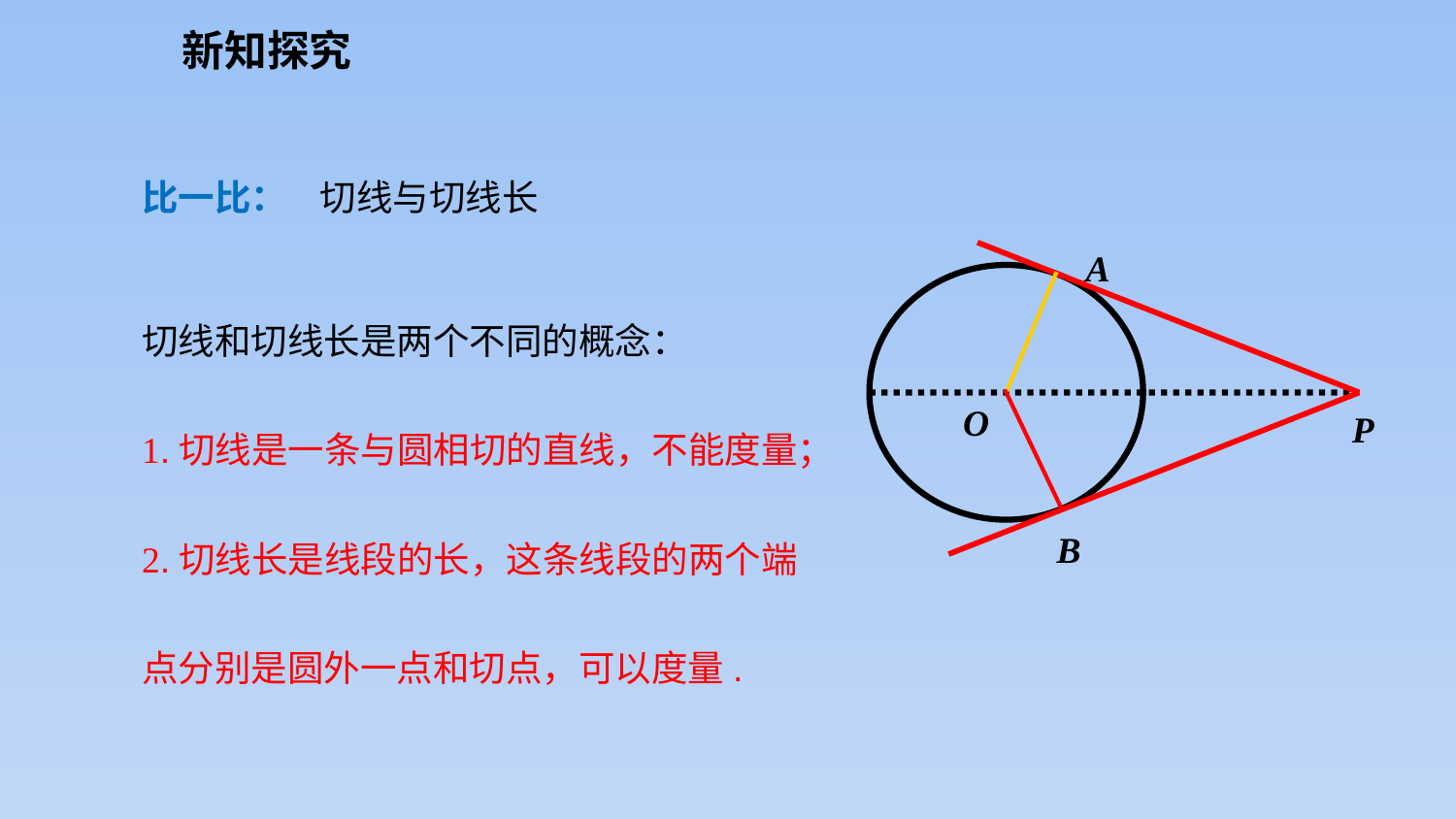

新知探究
比一比：    切线与切线长
A

O

P
B
切线和切线长是两个不同的概念：
1.切线是一条与圆相切的直线，不能度量；
2.切线长是线段的长，这条线段的两个端点分别是圆外一点和切点，可以度量.